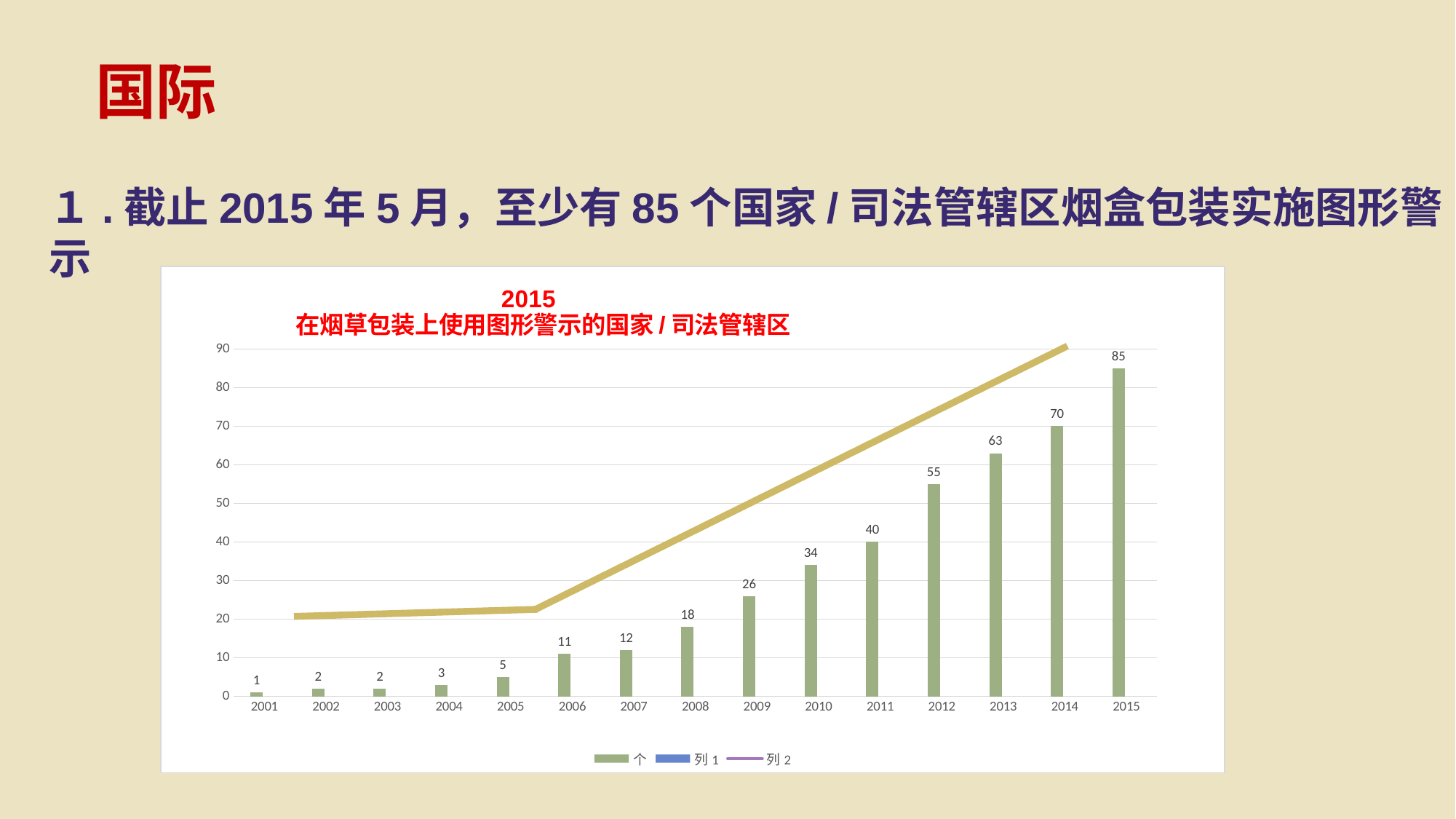

国际
１.截止2015年5月，至少有85个国家/司法管辖区烟盒包装实施图形警示

### Chart

| Category | 个 | 列1 | 列2 |
|---|---|---|---|
| 2001 | 1.0 | None | None |
| 2002 | 2.0 | None | None |
| 2003 | 2.0 | None | None |
| 2004 | 3.0 | None | None |
| 2005 | 5.0 | None | None |
| 2006 | 11.0 | None | None |
| 2007 | 12.0 | None | None |
| 2008 | 18.0 | None | None |
| 2009 | 26.0 | None | None |
| 2010 | 34.0 | None | None |
| 2011 | 40.0 | None | None |
| 2012 | 55.0 | None | None |
| 2013 | 63.0 | None | None |
| 2014 | 70.0 | None | None |
| 2015 | 85.0 | None | None |